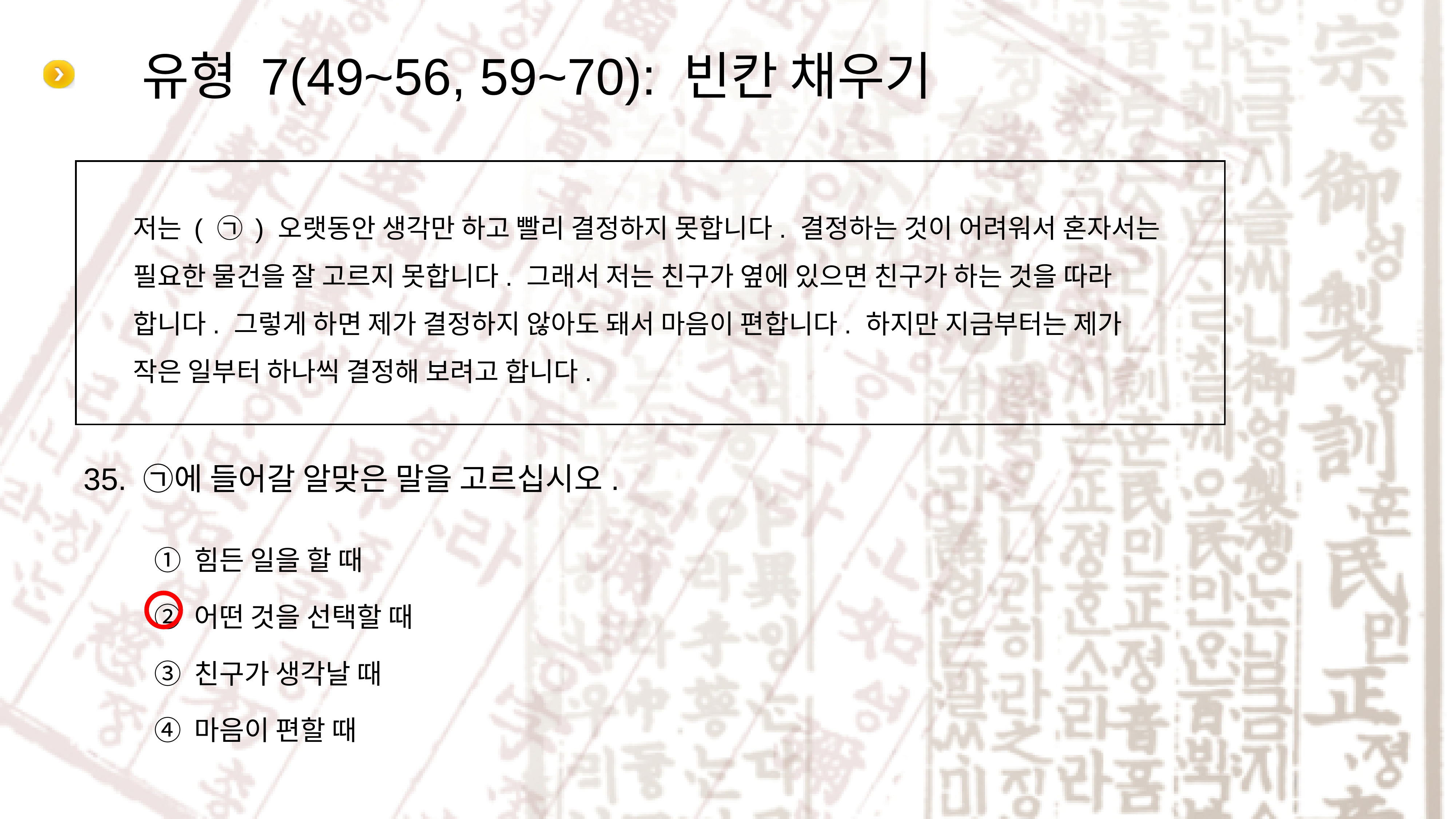

# 유형 7(49~56, 59~70): 빈칸 채우기
저는 ( ㉠ ) 오랫동안 생각만 하고 빨리 결정하지 못합니다. 결정하는 것이 어려워서 혼자서는 필요한 물건을 잘 고르지 못합니다. 그래서 저는 친구가 옆에 있으면 친구가 하는 것을 따라 합니다. 그렇게 하면 제가 결정하지 않아도 돼서 마음이 편합니다. 하지만 지금부터는 제가 작은 일부터 하나씩 결정해 보려고 합니다.

35. ㉠에 들어갈 알맞은 말을 고르십시오.
① 힘든 일을 할 때
② 어떤 것을 선택할 때
③ 친구가 생각날 때
④ 마음이 편할 때